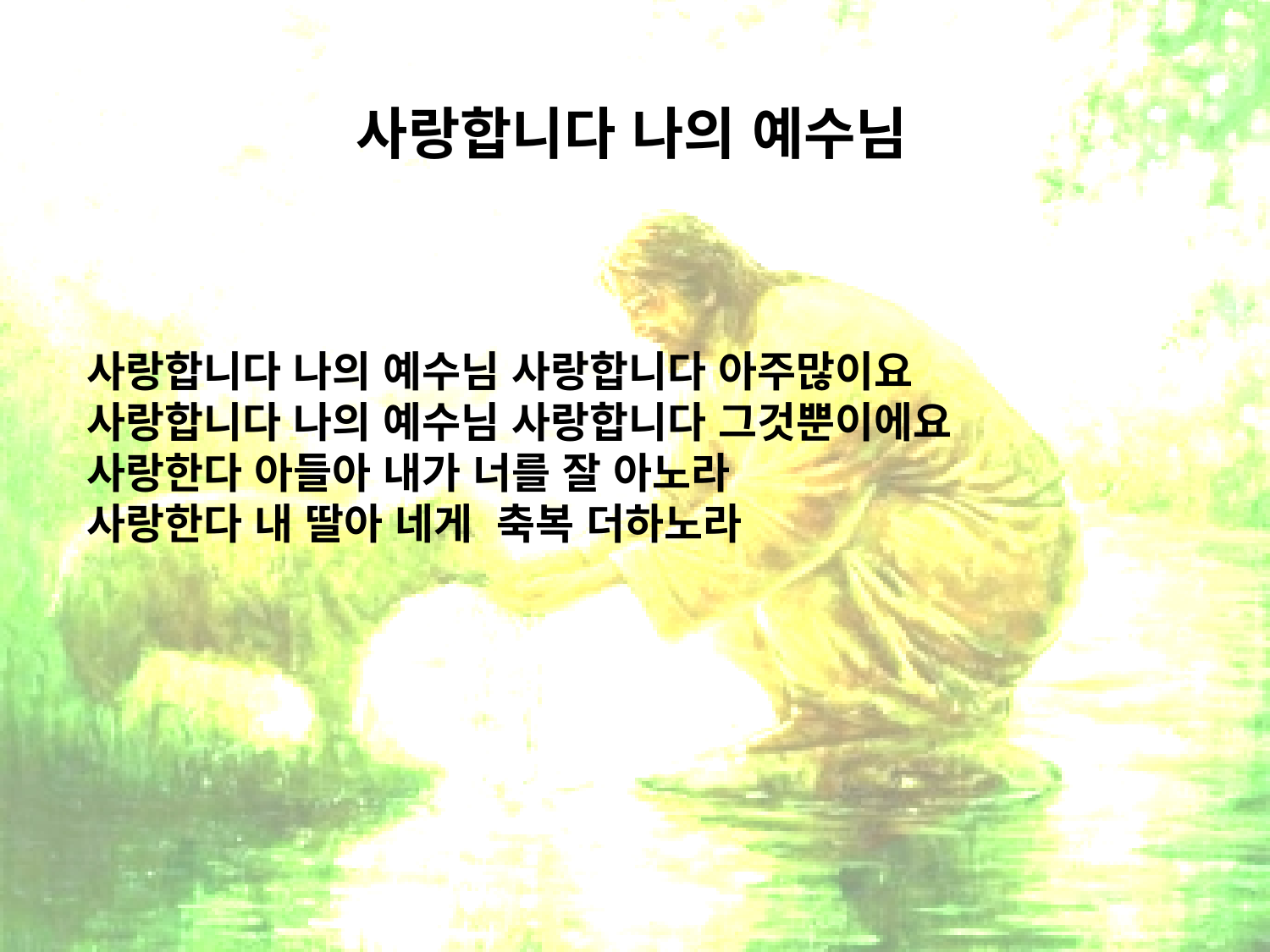

# 사랑합니다 나의 예수님
사랑합니다 나의 예수님 사랑합니다 아주많이요
사랑합니다 나의 예수님 사랑합니다 그것뿐이에요
사랑한다 아들아 내가 너를 잘 아노라
사랑한다 내 딸아 네게  축복 더하노라